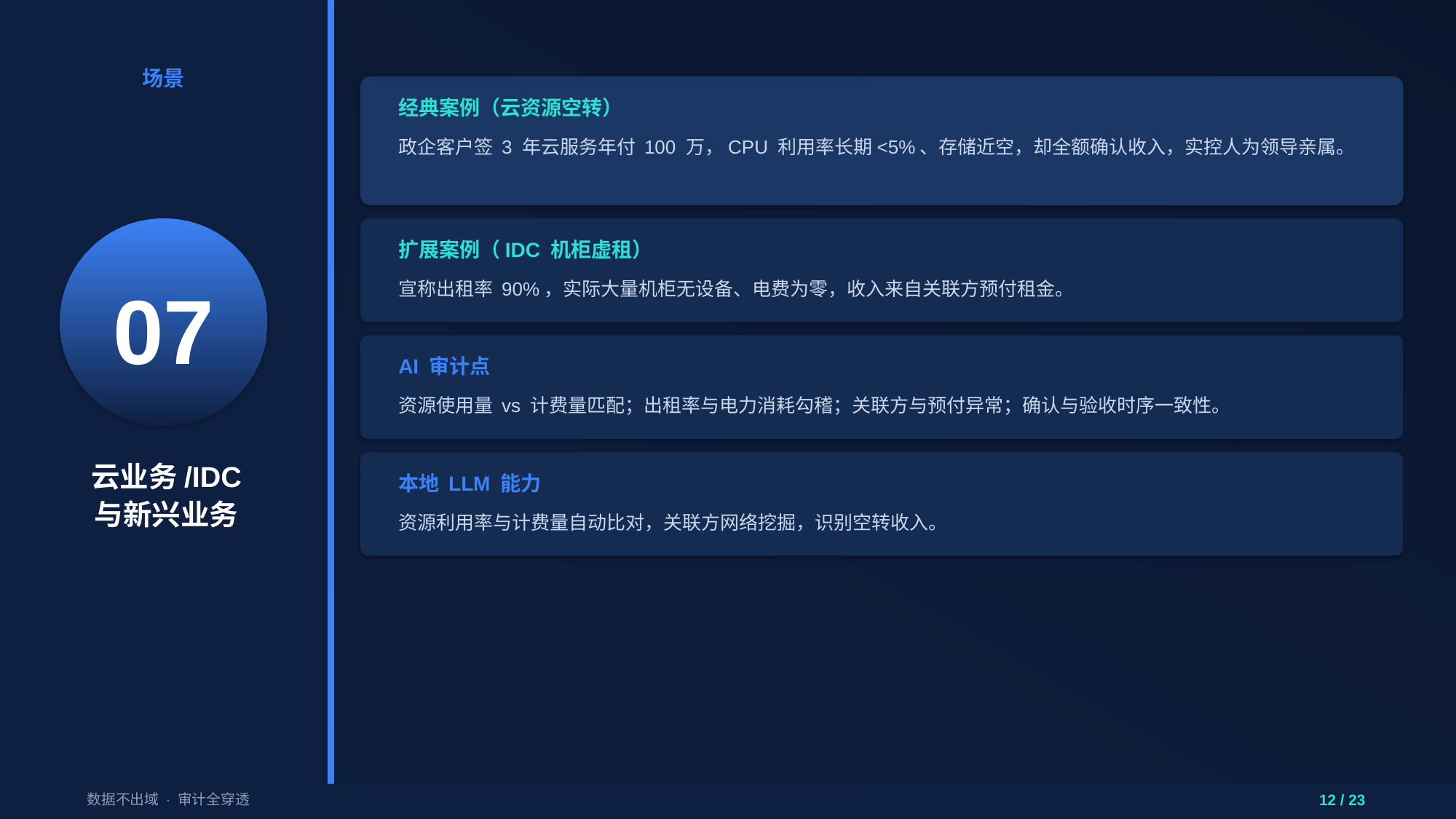

场景

经典案例（云资源空转）
政企客户签 3 年云服务年付 100 万，CPU 利用率长期<5%、存储近空，却全额确认收入，实控人为领导亲属。

07
扩展案例（IDC 机柜虚租）
宣称出租率 90%，实际大量机柜无设备、电费为零，收入来自关联方预付租金。

AI 审计点
资源使用量 vs 计费量匹配；出租率与电力消耗勾稽；关联方与预付异常；确认与验收时序一致性。

云业务/IDC
与新兴业务
本地 LLM 能力
资源利用率与计费量自动比对，关联方网络挖掘，识别空转收入。
数据不出域 · 审计全穿透
12 / 23